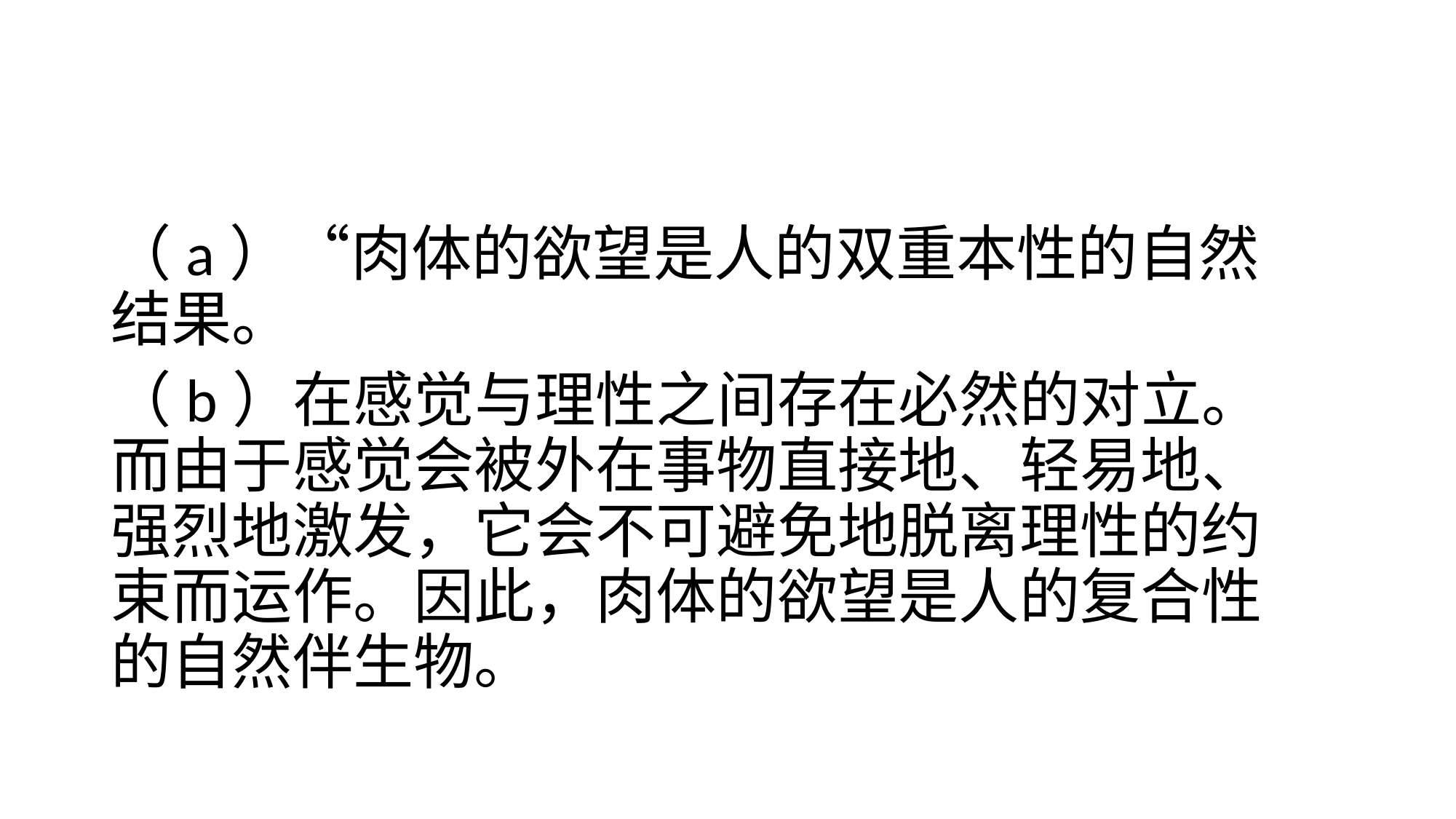

#
（a）“肉体的欲望是人的双重本性的自然结果。
（b）在感觉与理性之间存在必然的对立。而由于感觉会被外在事物直接地、轻易地、强烈地激发，它会不可避免地脱离理性的约束而运作。因此，肉体的欲望是人的复合性的自然伴生物。